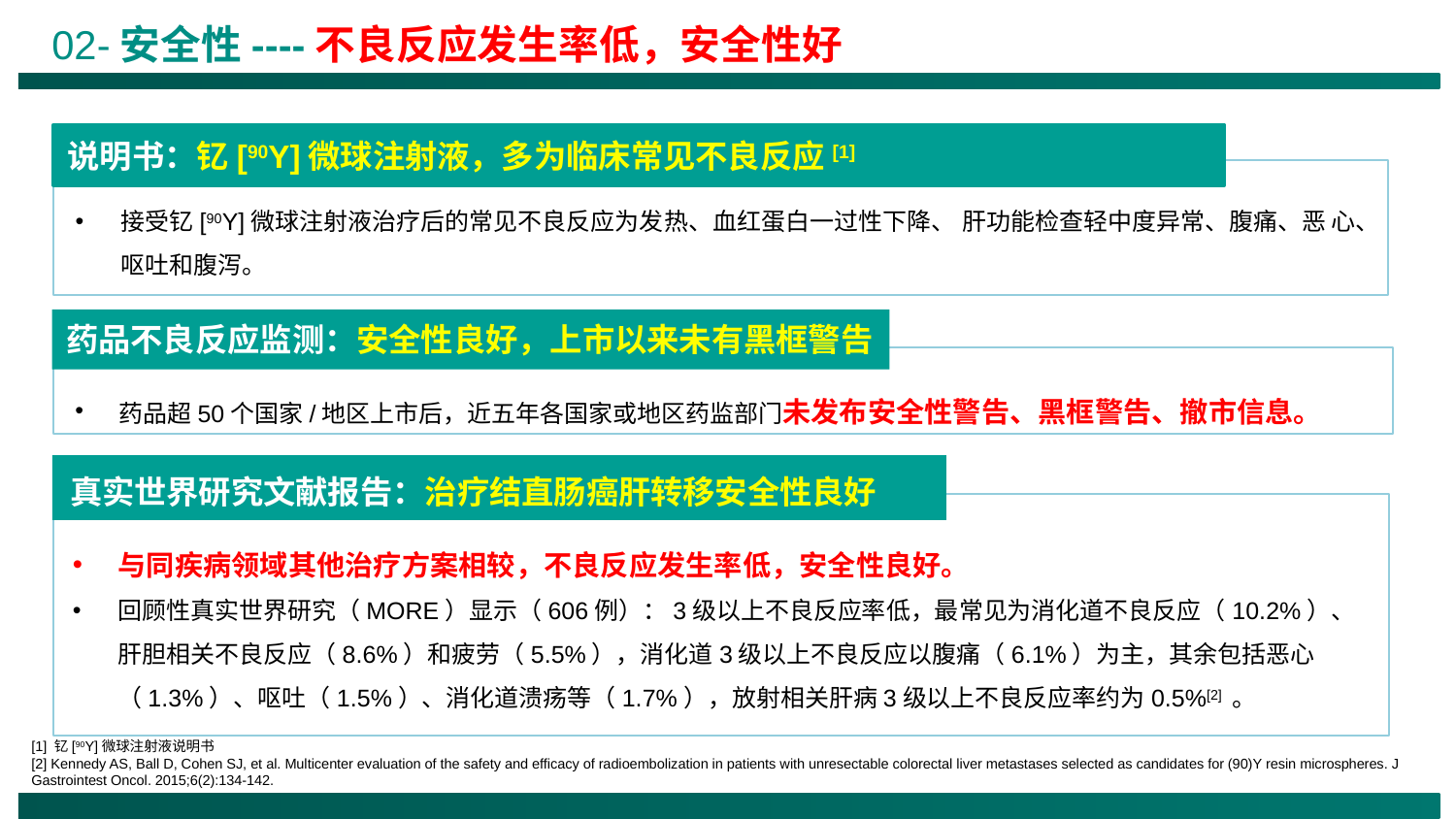

02-安全性----不良反应发生率低，安全性好
说明书：钇[90Y]微球注射液，多为临床常见不良反应[1]

接受钇[90Y]微球注射液治疗后的常见不良反应为发热、血红蛋白一过性下降、 肝功能检查轻中度异常、腹痛、恶 心、呕吐和腹泻。

药品不良反应监测：安全性良好，上市以来未有黑框警告

  药品超50个国家/地区上市后，近五年各国家或地区药监部门未发布安全性警告、黑框警告、撤市信息。

真实世界研究文献报告：治疗结直肠癌肝转移安全性良好

与同疾病领域其他治疗方案相较，不良反应发生率低，安全性良好。
回顾性真实世界研究（MORE）显示（606例）：3级以上不良反应率低，最常见为消化道不良反应（10.2%）、肝胆相关不良反应（8.6%）和疲劳（5.5%），消化道3级以上不良反应以腹痛（6.1%）为主，其余包括恶心（1.3%）、呕吐（1.5%）、消化道溃疡等（1.7%），放射相关肝病3级以上不良反应率约为0.5%[2] 。
[1] 钇[90Y]微球注射液说明书
[2] Kennedy AS, Ball D, Cohen SJ, et al. Multicenter evaluation of the safety and efficacy of radioembolization in patients with unresectable colorectal liver metastases selected as candidates for (90)Y resin microspheres. J Gastrointest Oncol. 2015;6(2):134-142.